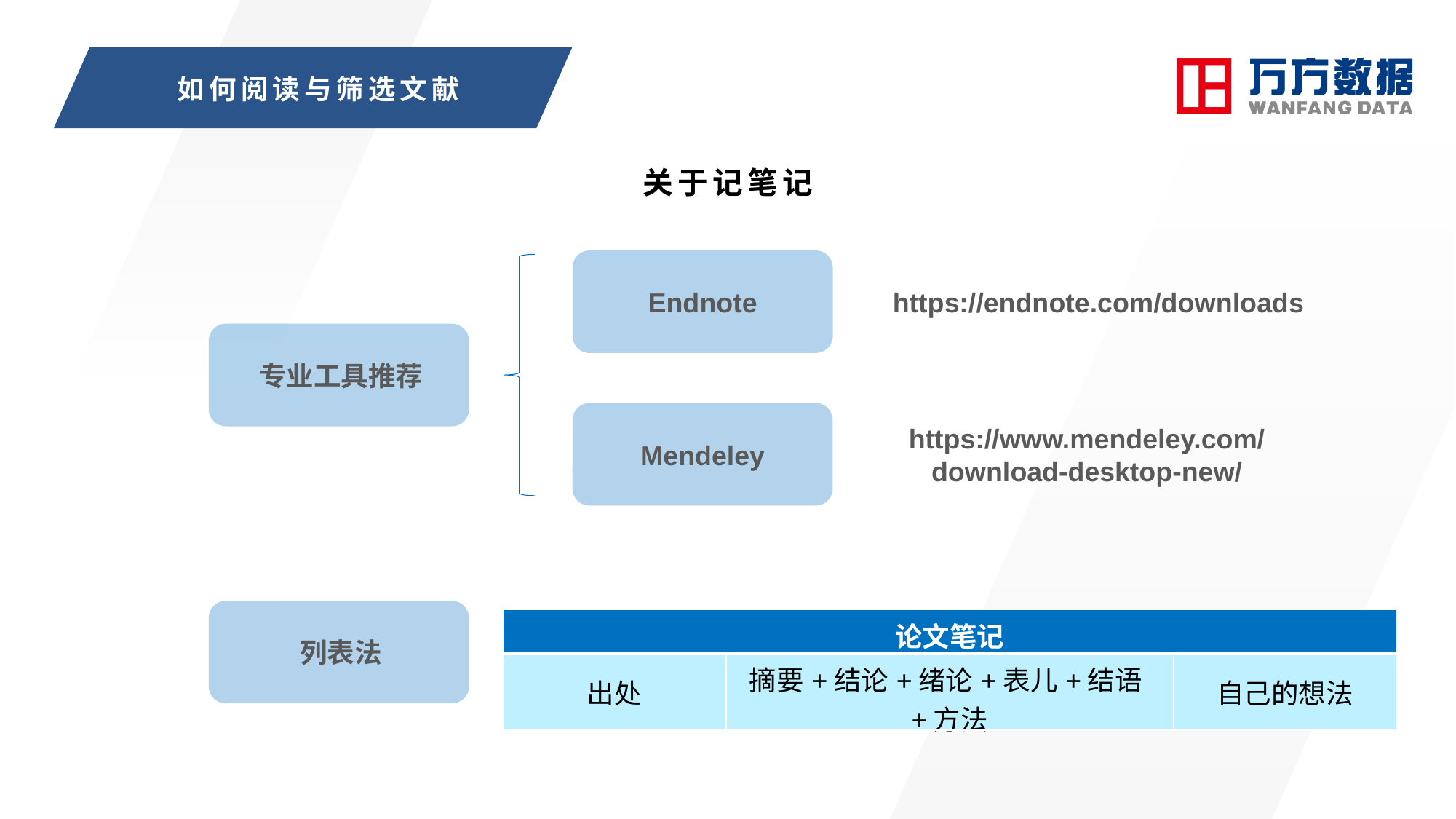

# 如何阅读与筛选文献

关于记笔记

Endnote
https://endnote.com/downloads

专业工具推荐

https://www.mendeley.com/
download-desktop-new/
Mendeley

| 论文笔记 |  |  |
| --- | --- | --- |
| 出处 | 摘要+结论+绪论+表儿+结语+方法 | 自己的想法 |
列表法